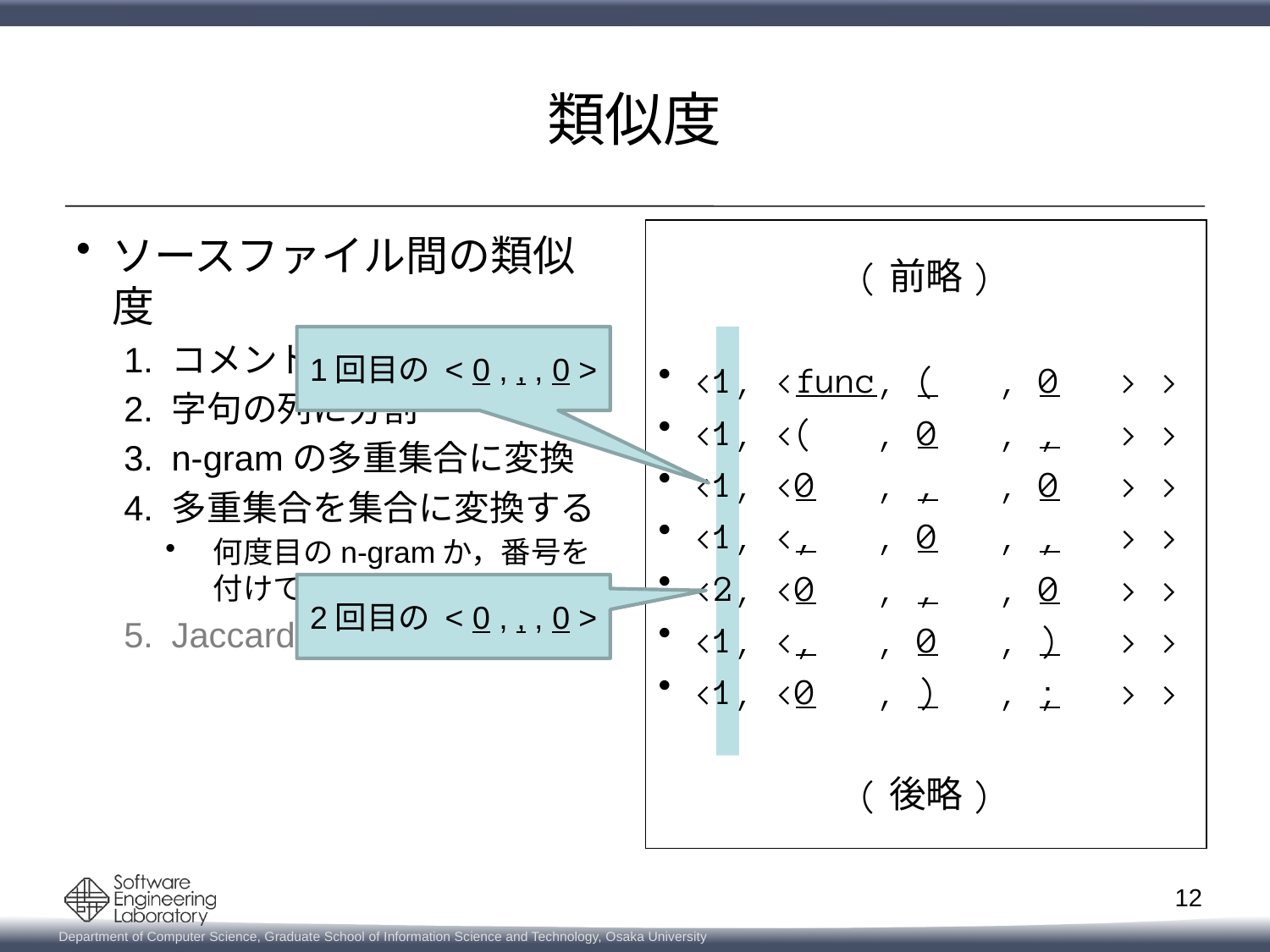

# 類似度
(前略)

<1, <func, (   , 0   > >
<1, <(   , 0   , ,   > >
<1, <0   , ,   , 0   > >
<1, <,   , 0   , ,   > >
<2, <0   , ,   , 0   > >
<1, <,   , 0   , )   > >
<1, <0   , )   , ;   > >

(後略)
ソースファイル間の類似度
コメントを取り除く
字句の列に分割
n-gramの多重集合に変換
多重集合を集合に変換する
何度目のn-gramか，番号を付けて区別する
Jaccard係数を求める

1回目の < 0 , , , 0 >

2回目の < 0 , , , 0 >
12